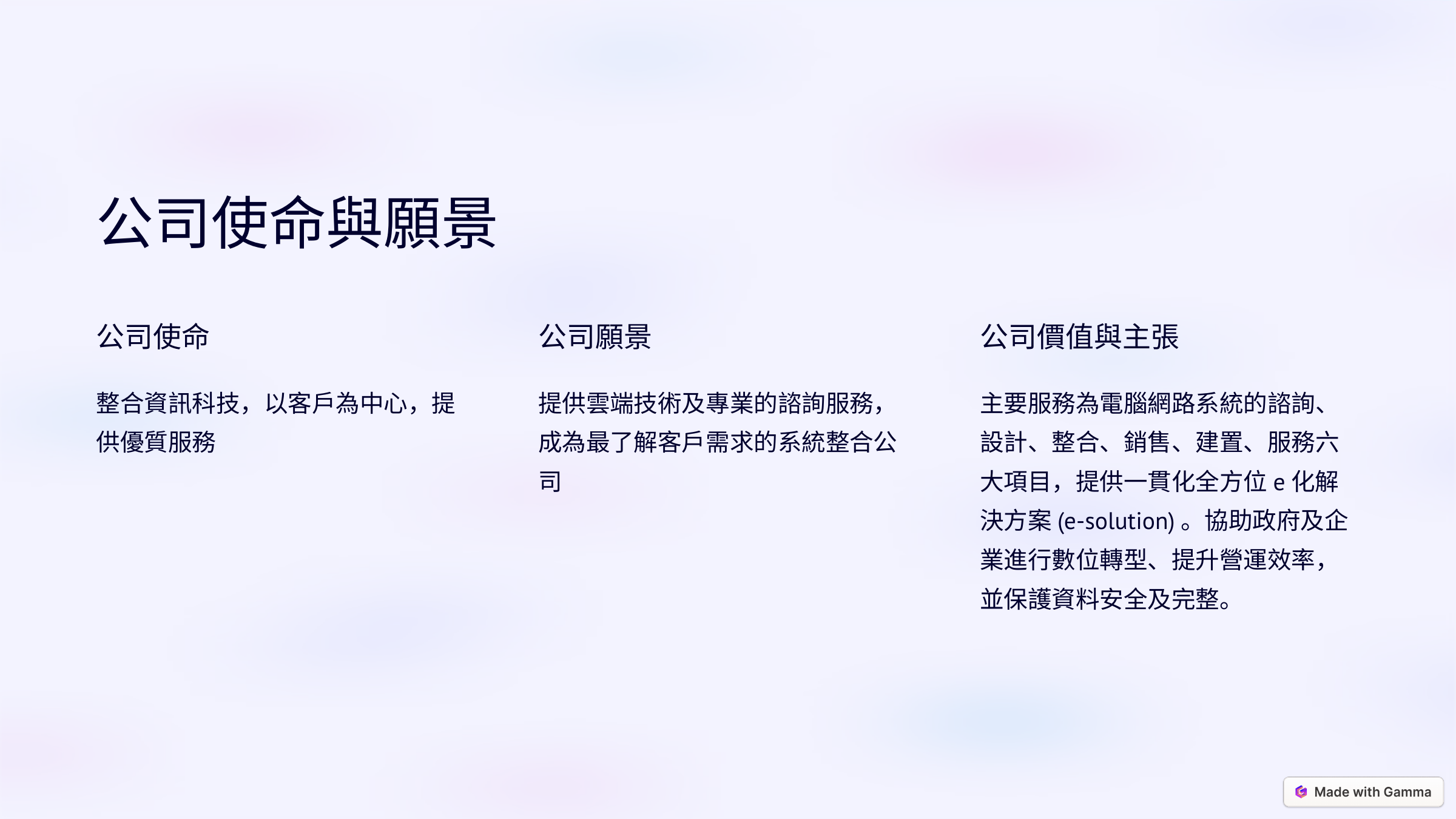

公司使命與願景
公司使命
公司願景
公司價值與主張
整合資訊科技，以客戶為中心，提供優質服務
提供雲端技術及專業的諮詢服務，成為最了解客戶需求的系統整合公司
主要服務為電腦網路系統的諮詢、設計、整合、銷售、建置、服務六大項目，提供一貫化全方位e化解決方案(e-solution)。協助政府及企業進行數位轉型、提升營運效率，並保護資料安全及完整。